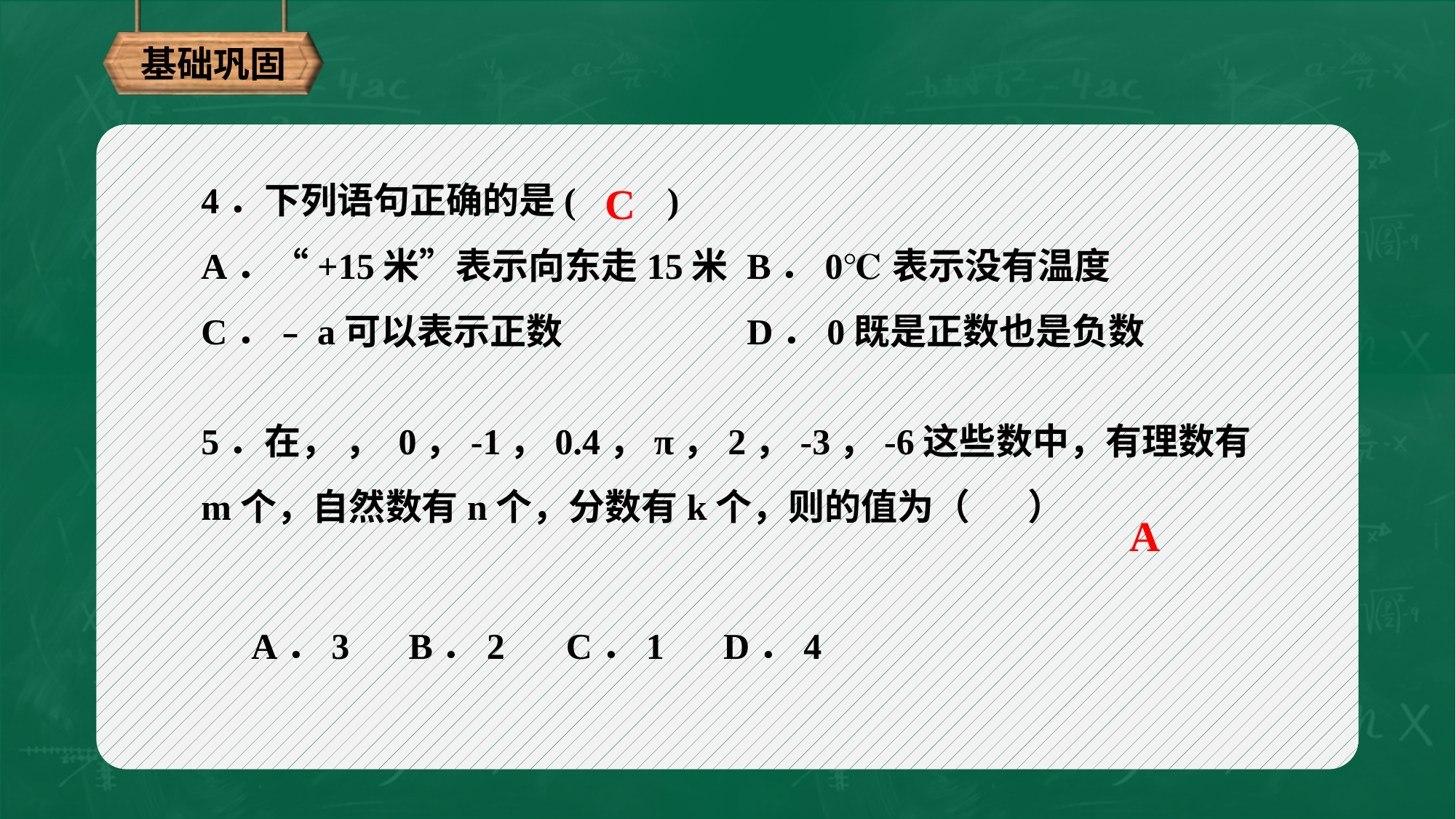

基础巩固
4．下列语句正确的是(          )
A．“+15米”表示向东走15米	B．0℃表示没有温度
C．﹣a可以表示正数		D．0既是正数也是负数
C
5．在， ， 0，-1，0.4，π，2，-3，-6这些数中，有理数有m个，自然数有n个，分数有k个，则的值为（       ）
A
A．3	B．2	C．1	D．4